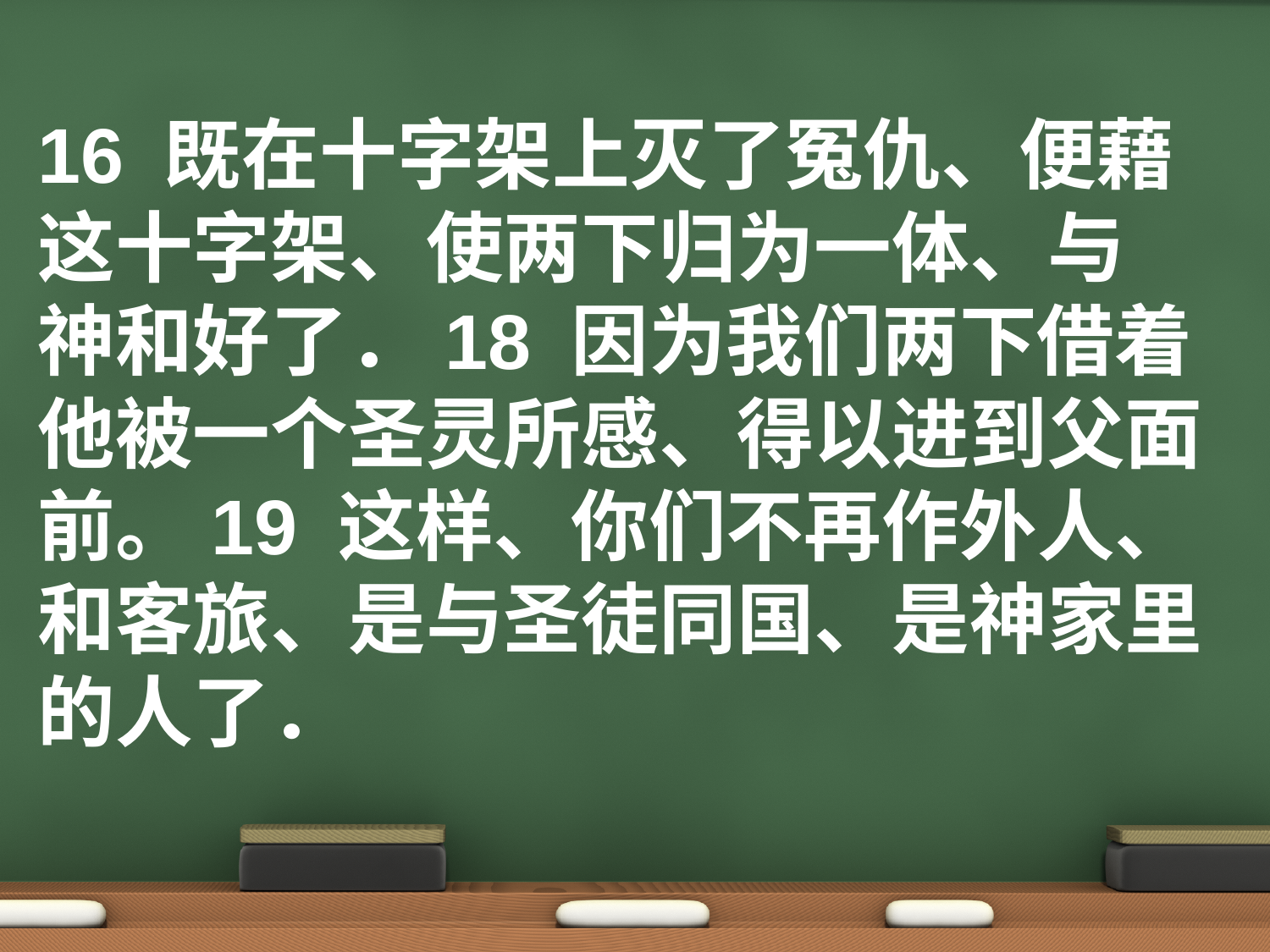

16 既在十字架上灭了冤仇、便藉这十字架、使两下归为一体、与　神和好了．18 因为我们两下借着他被一个圣灵所感、得以进到父面前。19 这样、你们不再作外人、和客旅、是与圣徒同国、是神家里的人了．